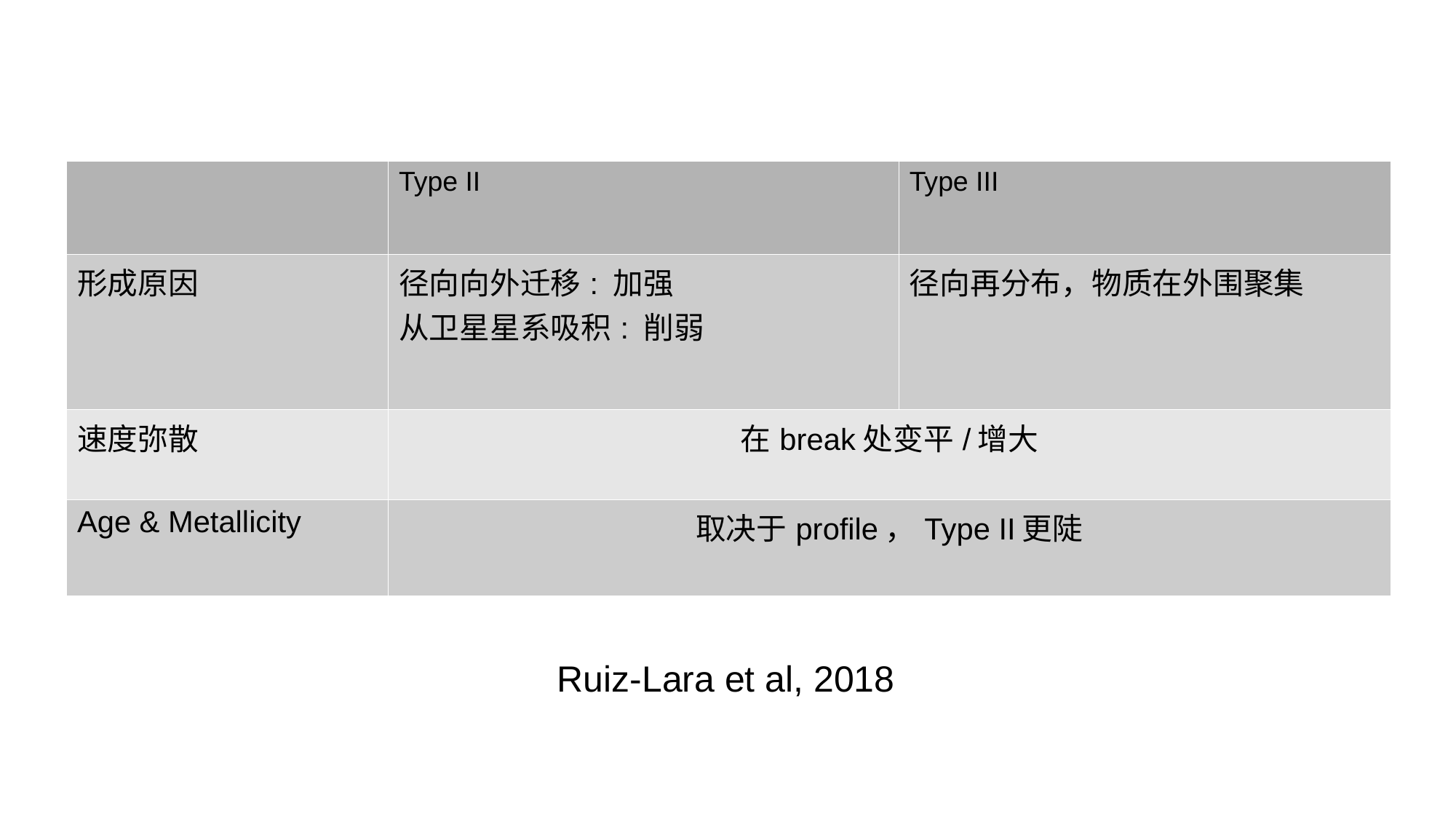

|  | Type II | Type III |
| --- | --- | --- |
| 形成原因 | 径向向外迁移: 加强 从卫星星系吸积: 削弱 | 径向再分布，物质在外围聚集 |
| 速度弥散 | 在break处变平/增大 |  |
| Age & Metallicity | 取决于profile，Type II更陡 |  |
Ruiz-Lara et al, 2018